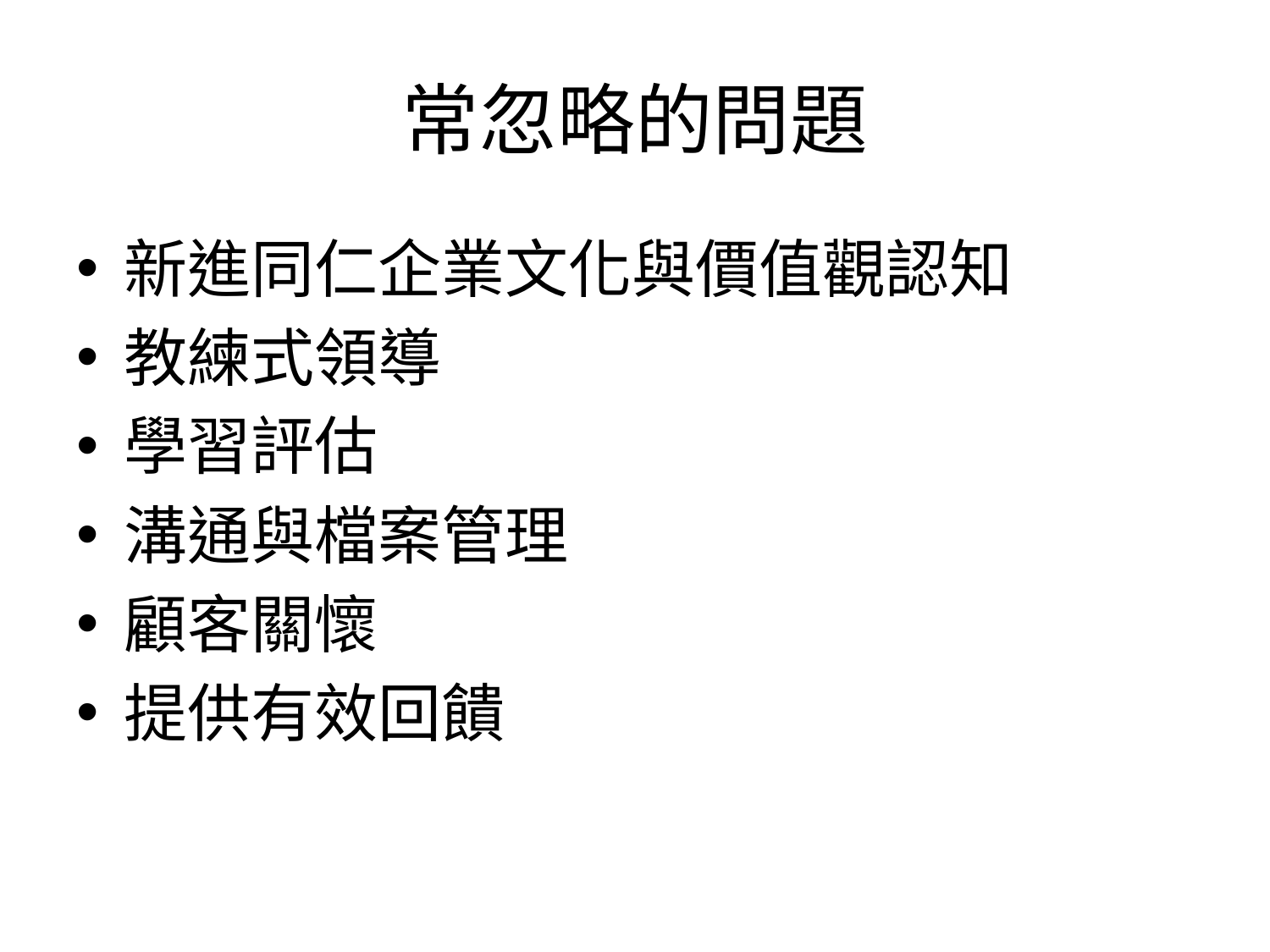

# 常忽略的問題
新進同仁企業文化與價值觀認知
教練式領導
學習評估
溝通與檔案管理
顧客關懷
提供有效回饋